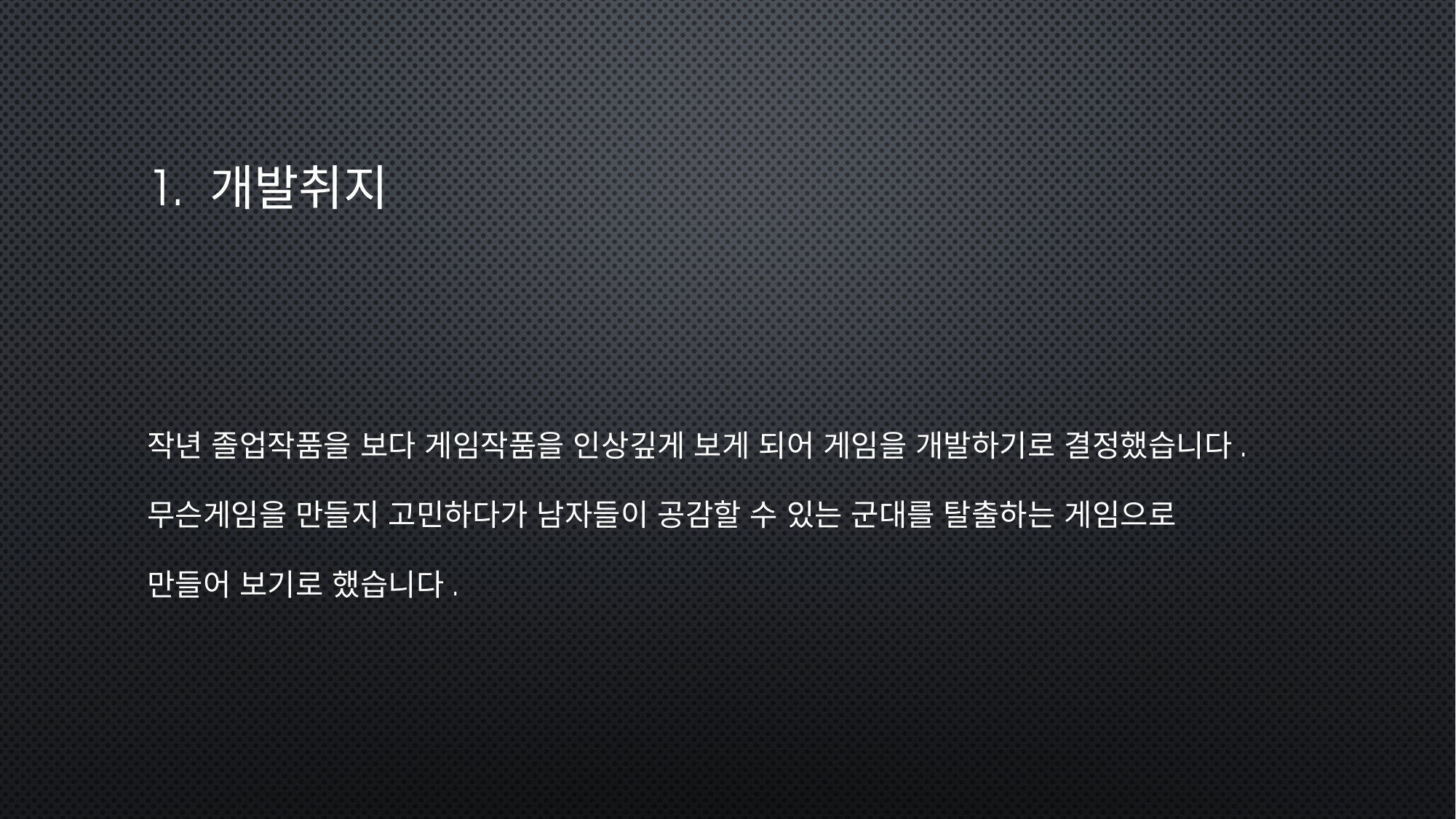

# 1. 개발취지
작년 졸업작품을 보다 게임작품을 인상깊게 보게 되어 게임을 개발하기로 결정했습니다.
무슨게임을 만들지 고민하다가 남자들이 공감할 수 있는 군대를 탈출하는 게임으로
만들어 보기로 했습니다.